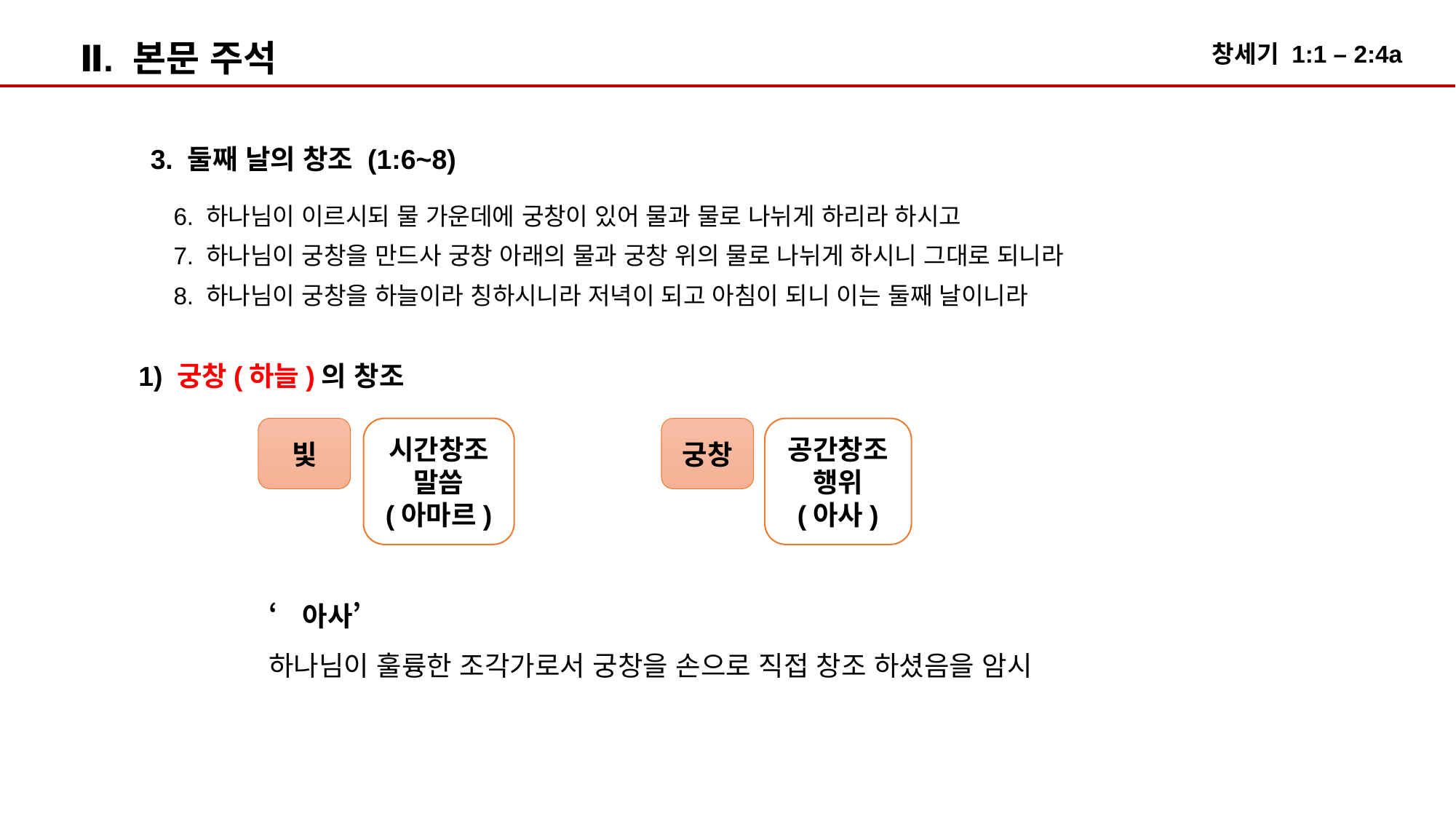

Ⅱ. 본문 주석
3. 둘째 날의 창조 (1:6~8)
6. 하나님이 이르시되 물 가운데에 궁창이 있어 물과 물로 나뉘게 하리라 하시고

7. 하나님이 궁창을 만드사 궁창 아래의 물과 궁창 위의 물로 나뉘게 하시니 그대로 되니라

8. 하나님이 궁창을 하늘이라 칭하시니라 저녁이 되고 아침이 되니 이는 둘째 날이니라
1) 궁창(하늘)의 창조
시간창조
말씀
(아마르)
궁창
공간창조
행위
(아사)
빛
‘아사’
하나님이 훌륭한 조각가로서 궁창을 손으로 직접 창조 하셨음을 암시